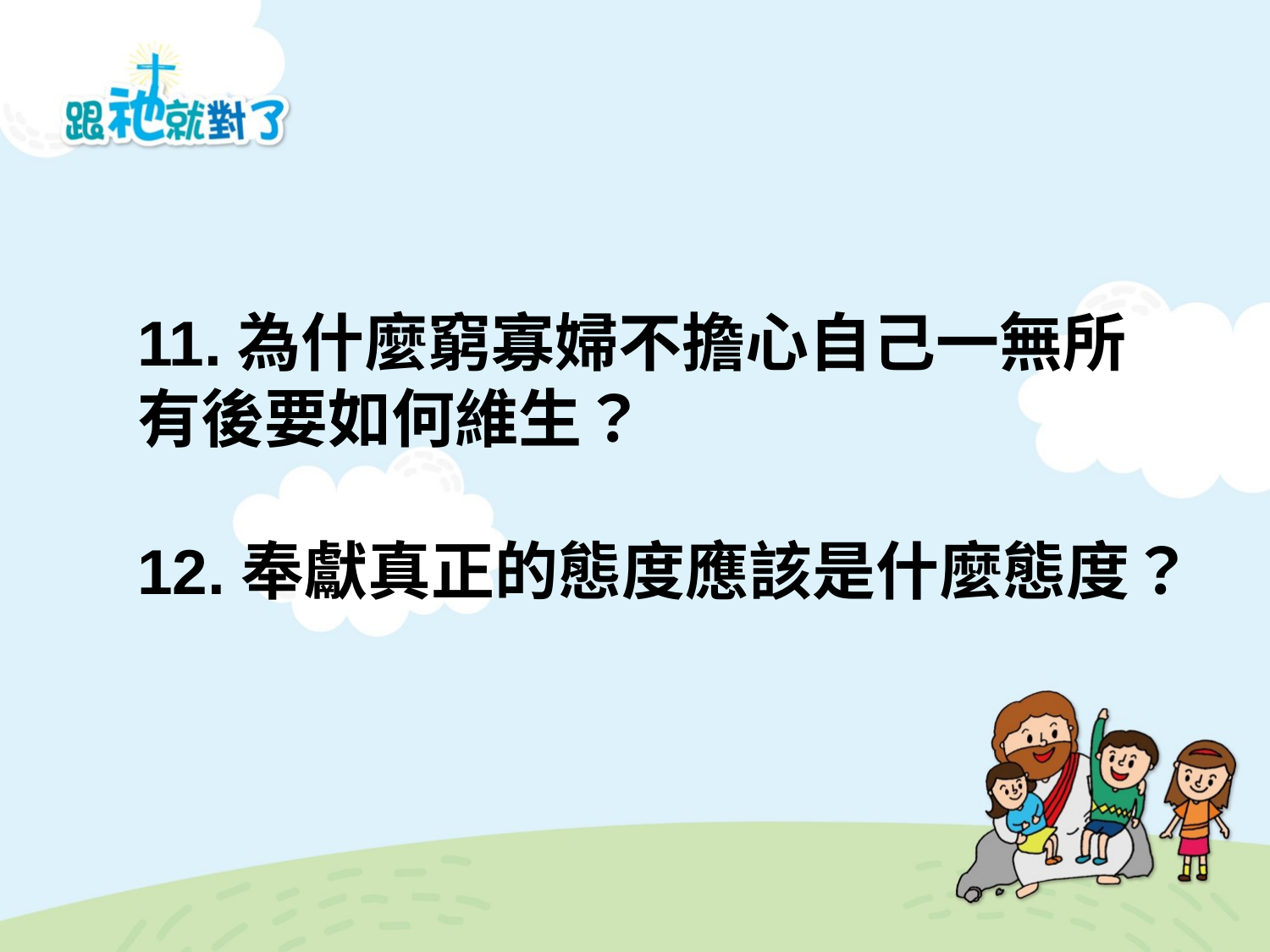

11.為什麼窮寡婦不擔心自己一無所有後要如何維生？

12.奉獻真正的態度應該是什麼態度？